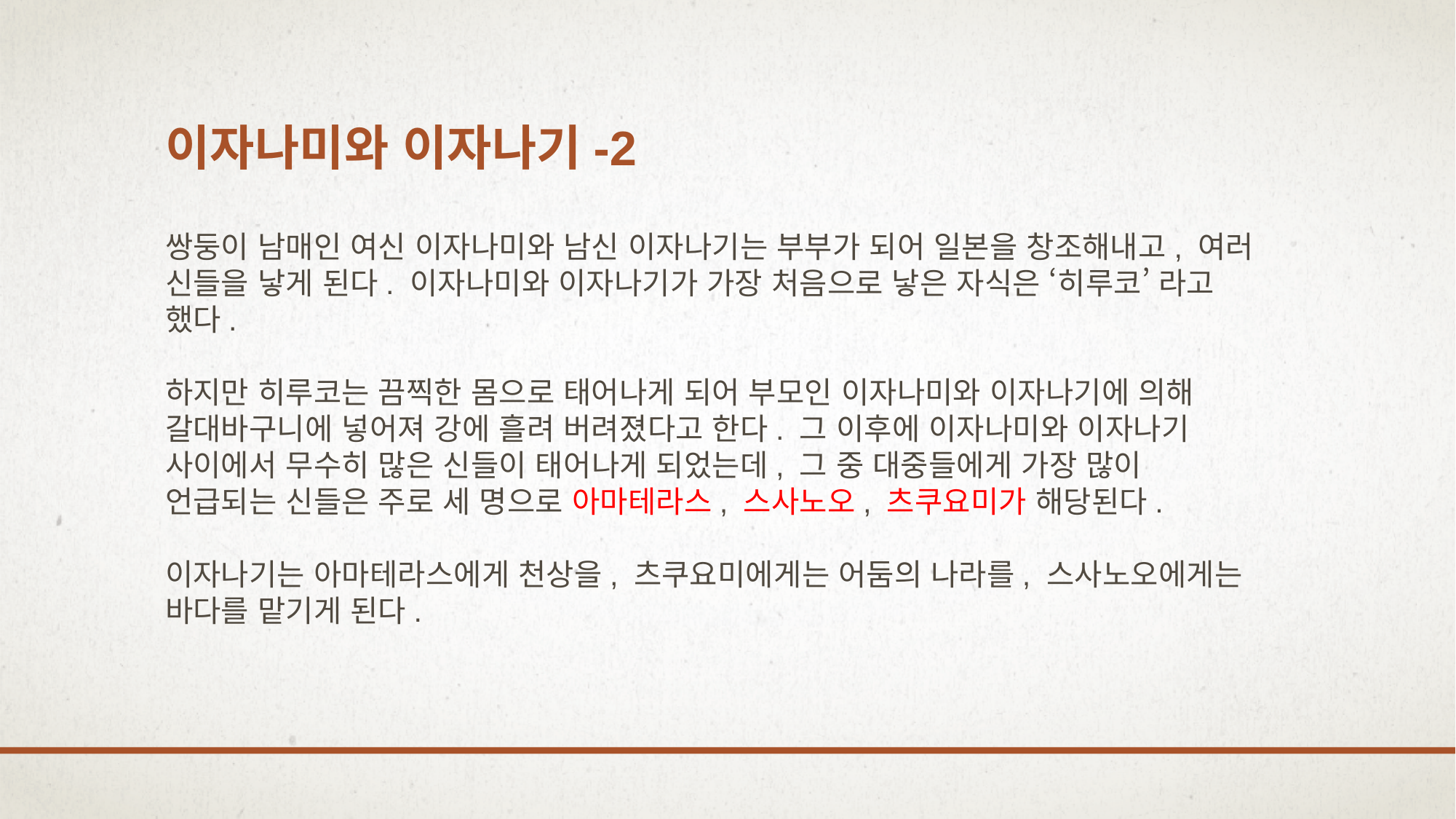

# 이자나미와 이자나기-2
쌍둥이 남매인 여신 이자나미와 남신 이자나기는 부부가 되어 일본을 창조해내고, 여러 신들을 낳게 된다. 이자나미와 이자나기가 가장 처음으로 낳은 자식은 ‘히루코’ 라고 했다.

하지만 히루코는 끔찍한 몸으로 태어나게 되어 부모인 이자나미와 이자나기에 의해 갈대바구니에 넣어져 강에 흘려 버려졌다고 한다. 그 이후에 이자나미와 이자나기 사이에서 무수히 많은 신들이 태어나게 되었는데, 그 중 대중들에게 가장 많이 언급되는 신들은 주로 세 명으로 아마테라스, 스사노오, 츠쿠요미가 해당된다.

이자나기는 아마테라스에게 천상을, 츠쿠요미에게는 어둠의 나라를, 스사노오에게는 바다를 맡기게 된다.